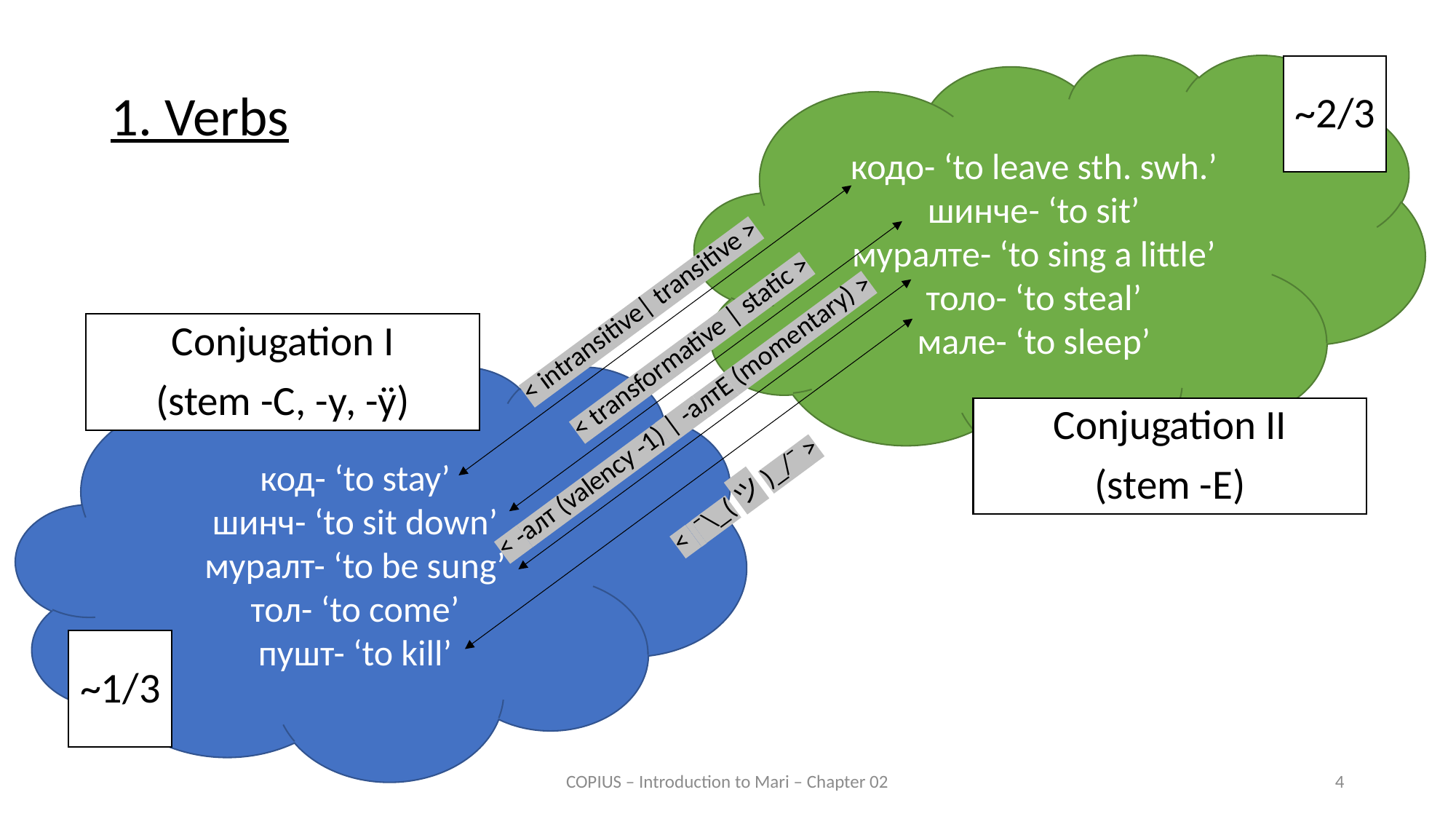

кодо- ‘to leave sth. swh.’
шинче- ‘to sit’
муралте- ‘to sing a little’
толо- ‘to steal’
мале- ‘to sleep’
~2/3
1. Verbs

< intransitive| transitive >
Conjugation I
(stem -C, -у, -ӱ)
< transformative | static >
код- ‘to stay’
шинч- ‘to sit down’
муралт- ‘to be sung’
тол- ‘to come’
пушт- ‘to kill’
< -алт (valency -1) | -алтЕ (momentary) >
Conjugation II
(stem -Е)
<  ¯\_(ツ)_/¯ >
~1/3
COPIUS – Introduction to Mari – Chapter 02
4